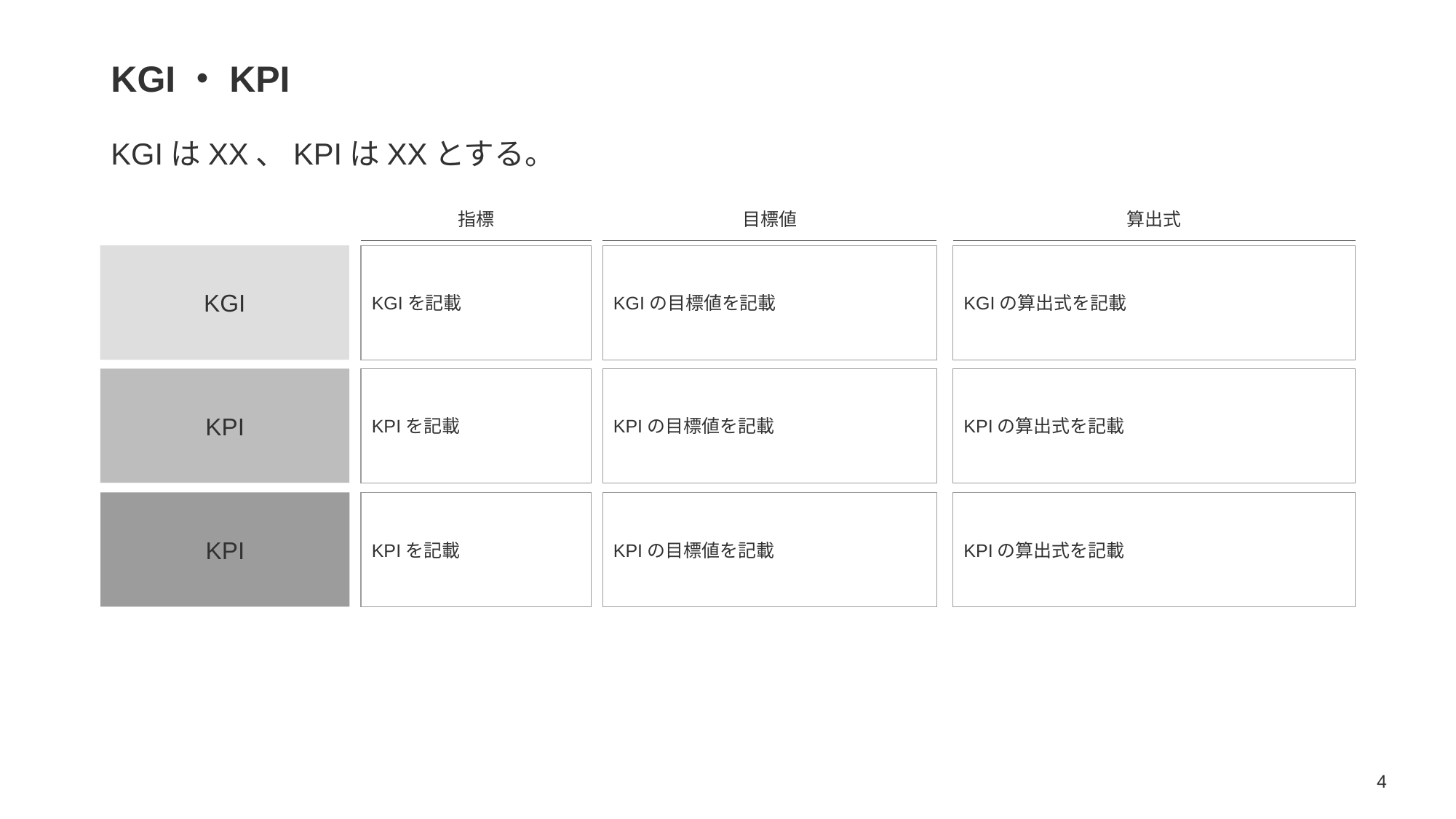

# KGI・KPI
KGIはXX、KPIはXXとする。
指標
目標値
算出式
KGIを記載
KGIの目標値を記載
KGIの算出式を記載
KGI
KPI
KPIを記載
KPIの目標値を記載
KPIの算出式を記載
KPI
KPIを記載
KPIの目標値を記載
KPIの算出式を記載
4